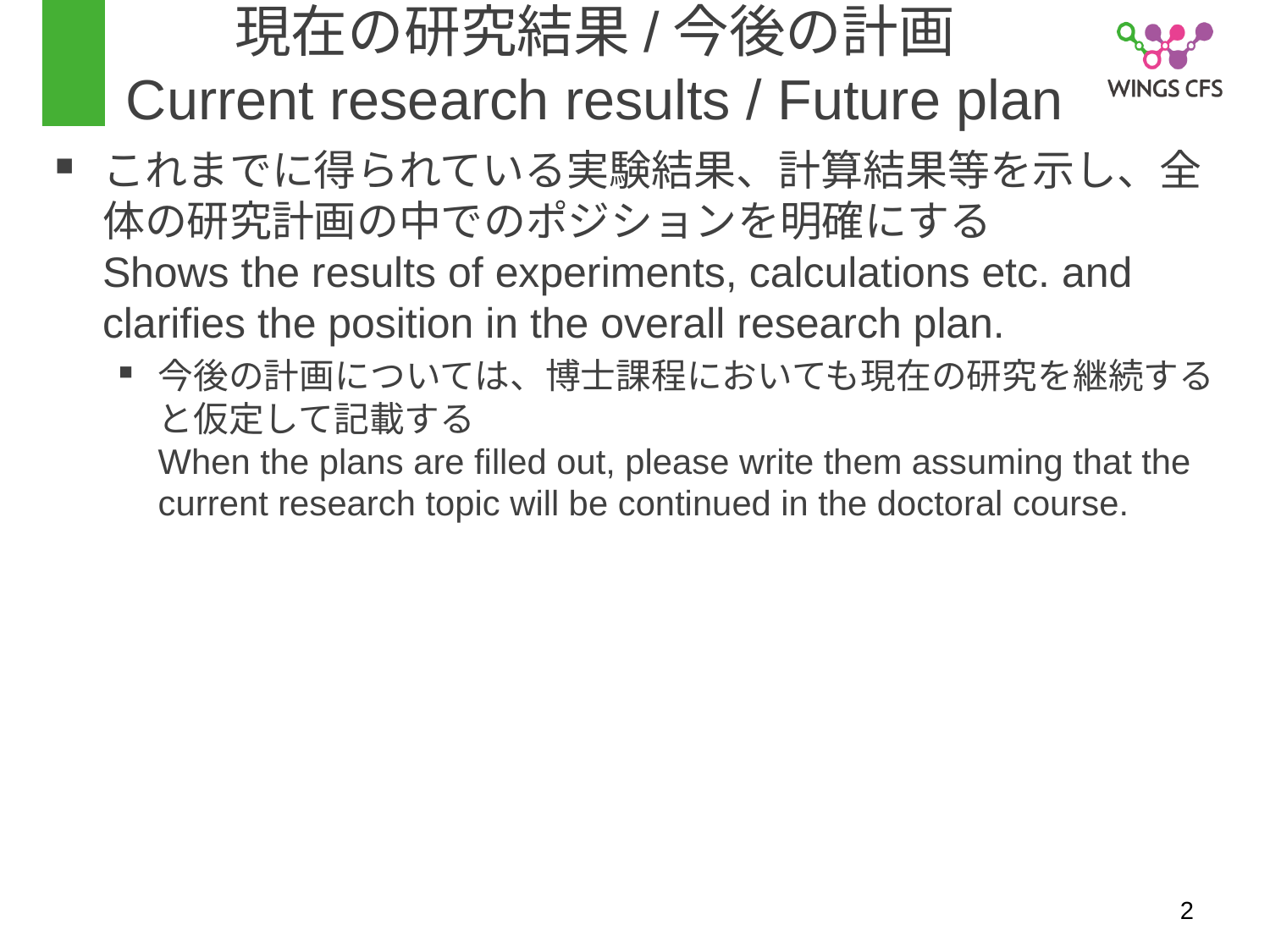

# 現在の研究結果/今後の計画 Current research results / Future plan
これまでに得られている実験結果、計算結果等を示し、全体の研究計画の中でのポジションを明確にする
Shows the results of experiments, calculations etc. and clarifies the position in the overall research plan.
今後の計画については、博士課程においても現在の研究を継続すると仮定して記載する
When the plans are filled out, please write them assuming that the current research topic will be continued in the doctoral course.
2